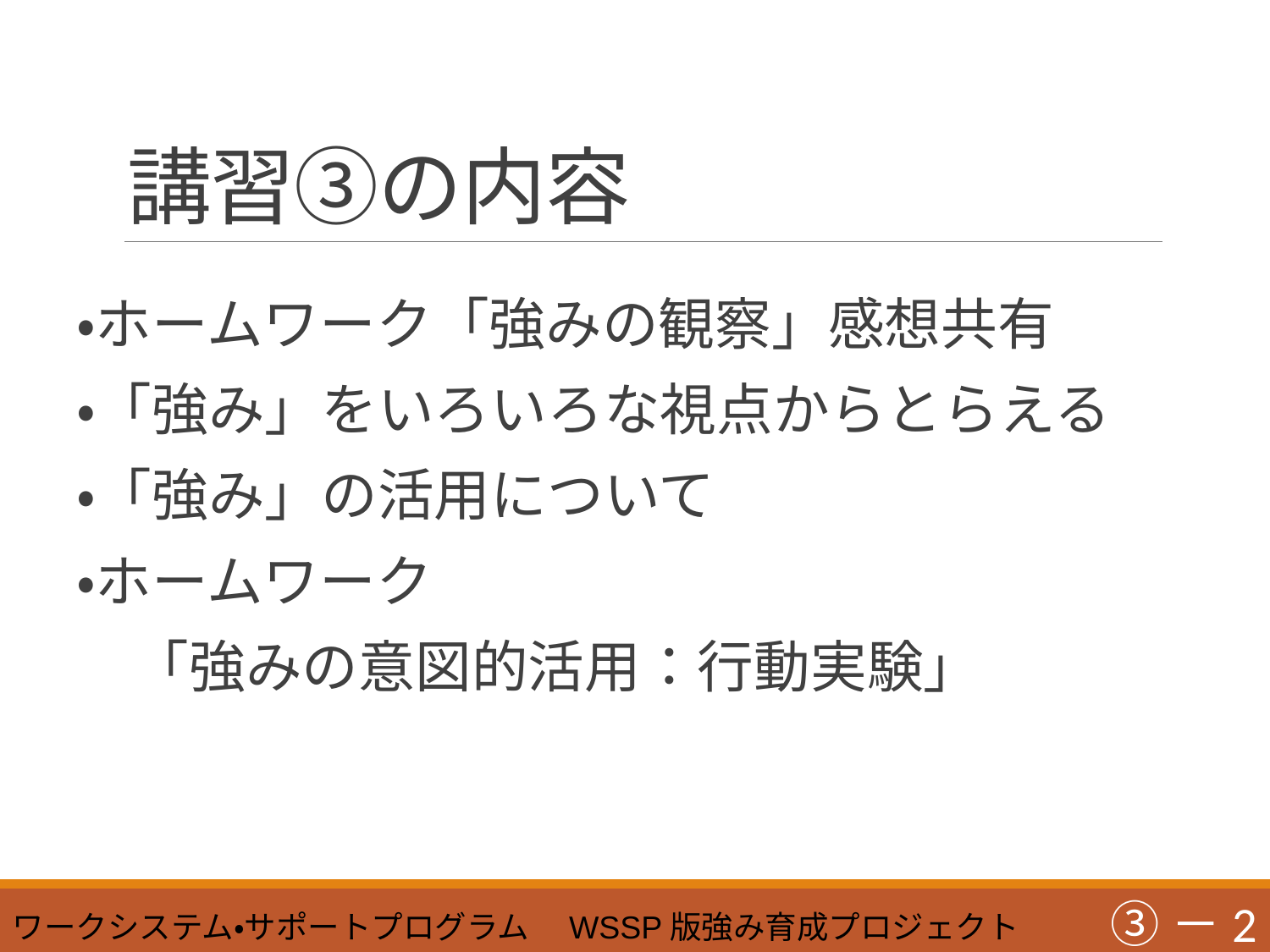

# 講習③の内容
・ホームワーク「強みの観察」感想共有
・「強み」をいろいろな視点からとらえる
・「強み」の活用について
・ホームワーク
　「強みの意図的活用：行動実験」

③－2
ワークシステム・サポートプログラム　WSSP版強み育成プロジェクト